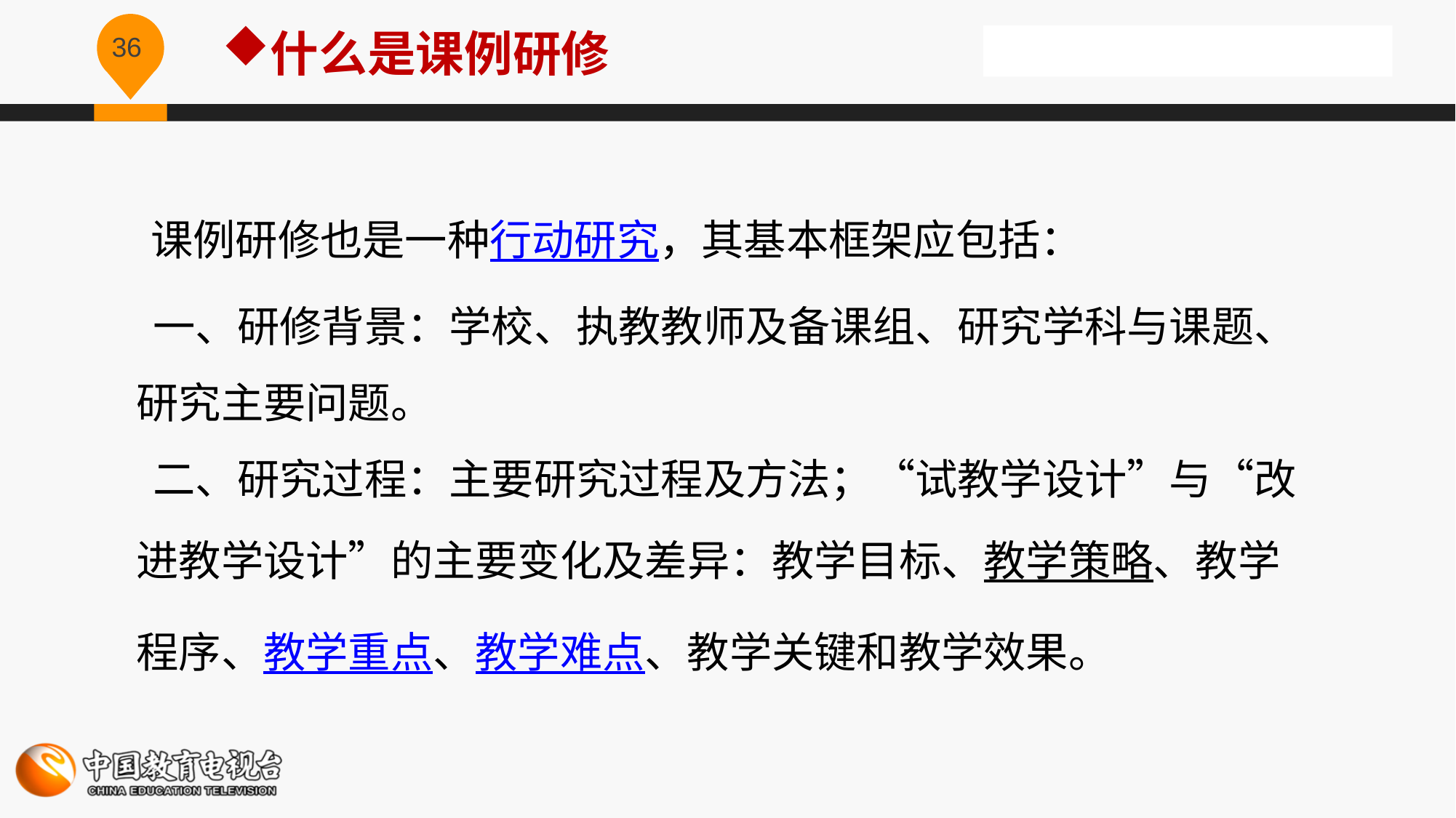

什么是课例研修
           课例研修也是一种行动研究，其基本框架应包括：
       一、研修背景：学校、执教教师及备课组、研究学科与课题、研究主要问题。
       二、研究过程：主要研究过程及方法；“试教学设计”与“改进教学设计”的主要变化及差异：教学目标、教学策略、教学程序、教学重点、教学难点、教学关键和教学效果。